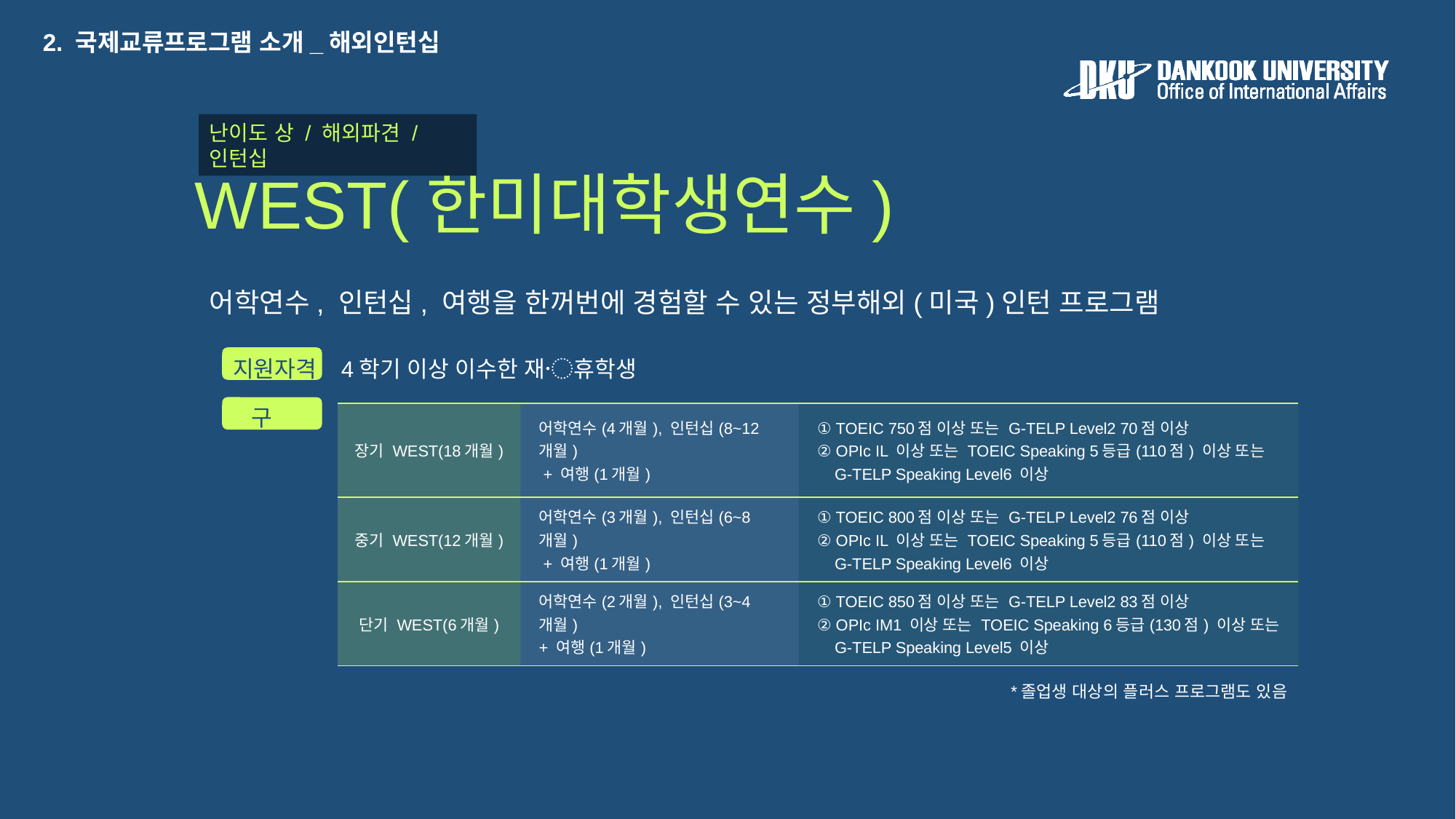

2. 국제교류프로그램 소개_해외인턴십
난이도 상 / 해외파견 / 인턴십
WEST(한미대학생연수)
어학연수, 인턴십, 여행을 한꺼번에 경험할 수 있는 정부해외(미국)인턴 프로그램
지원자격   4학기 이상 이수한 재〮휴학생

  구   분

| 장기 WEST(18개월) | 어학연수(4개월), 인턴십(8~12개월) + 여행(1개월) | ① TOEIC 750점 이상 또는 G-TELP Level2 70점 이상 ② OPIc IL 이상 또는 TOEIC Speaking 5등급(110점) 이상 또는 G-TELP Speaking Level6 이상 |
| --- | --- | --- |
| 중기 WEST(12개월) | 어학연수(3개월), 인턴십(6~8개월) + 여행(1개월) | ① TOEIC 800점 이상 또는 G-TELP Level2 76점 이상 ② OPIc IL 이상 또는 TOEIC Speaking 5등급(110점) 이상 또는 G-TELP Speaking Level6 이상 |
| 단기 WEST(6개월) | 어학연수(2개월), 인턴십(3~4개월) + 여행(1개월) | ① TOEIC 850점 이상 또는 G-TELP Level2 83점 이상 ② OPIc IM1 이상 또는 TOEIC Speaking 6등급(130점) 이상 또는 G-TELP Speaking Level5 이상 |
*졸업생 대상의 플러스 프로그램도 있음